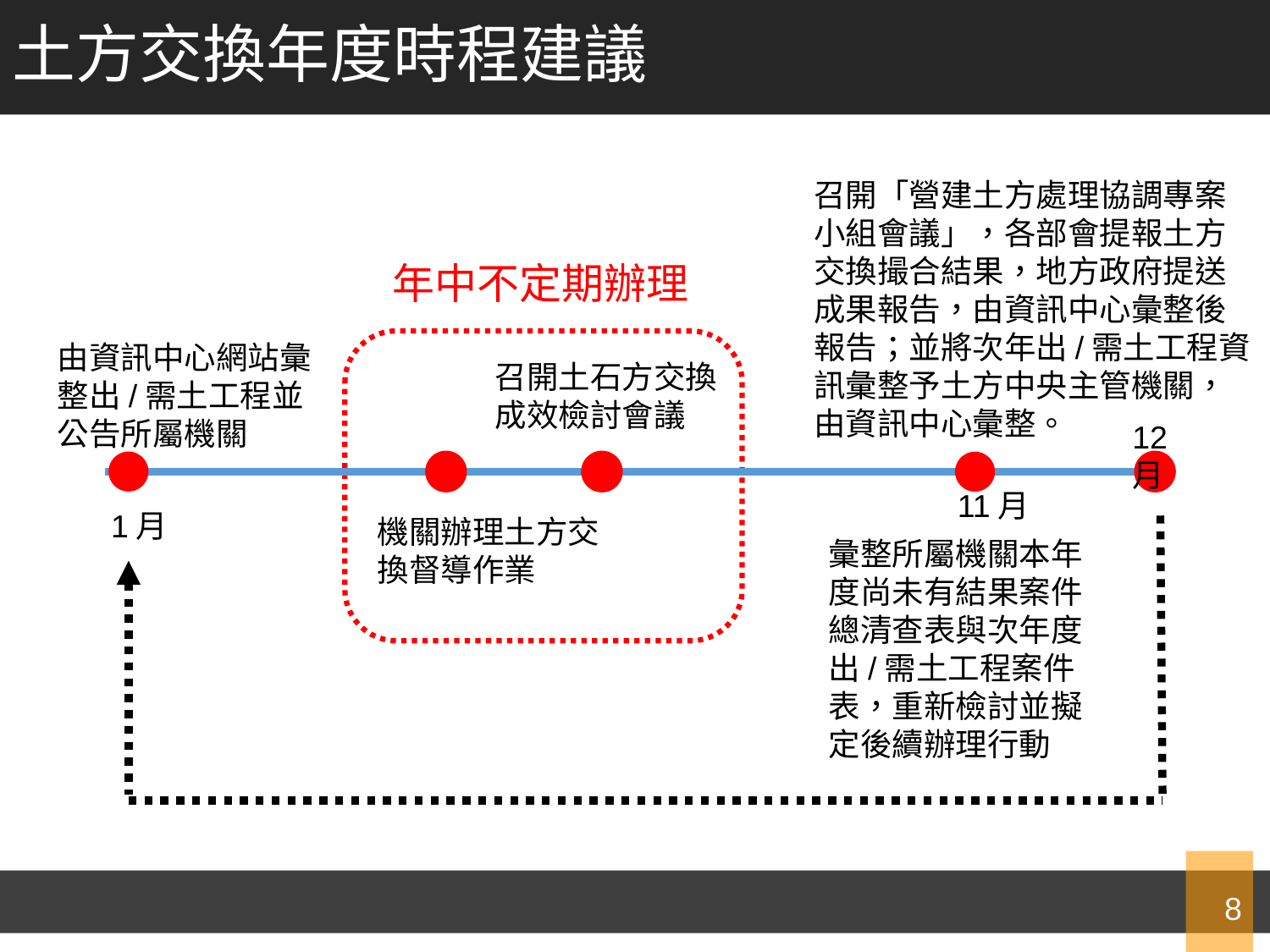

土方交換年度時程建議
召開「營建土方處理協調專案小組會議」，各部會提報土方交換撮合結果，地方政府提送成果報告，由資訊中心彙整後報告；並將次年出/需土工程資訊彙整予土方中央主管機關，由資訊中心彙整。
年中不定期辦理
由資訊中心網站彙整出/需土工程並公告所屬機關

召開土石方交換成效檢討會議
12月

11月
1月
機關辦理土方交換督導作業
彙整所屬機關本年度尚未有結果案件總清查表與次年度出/需土工程案件表，重新檢討並擬定後續辦理行動
8